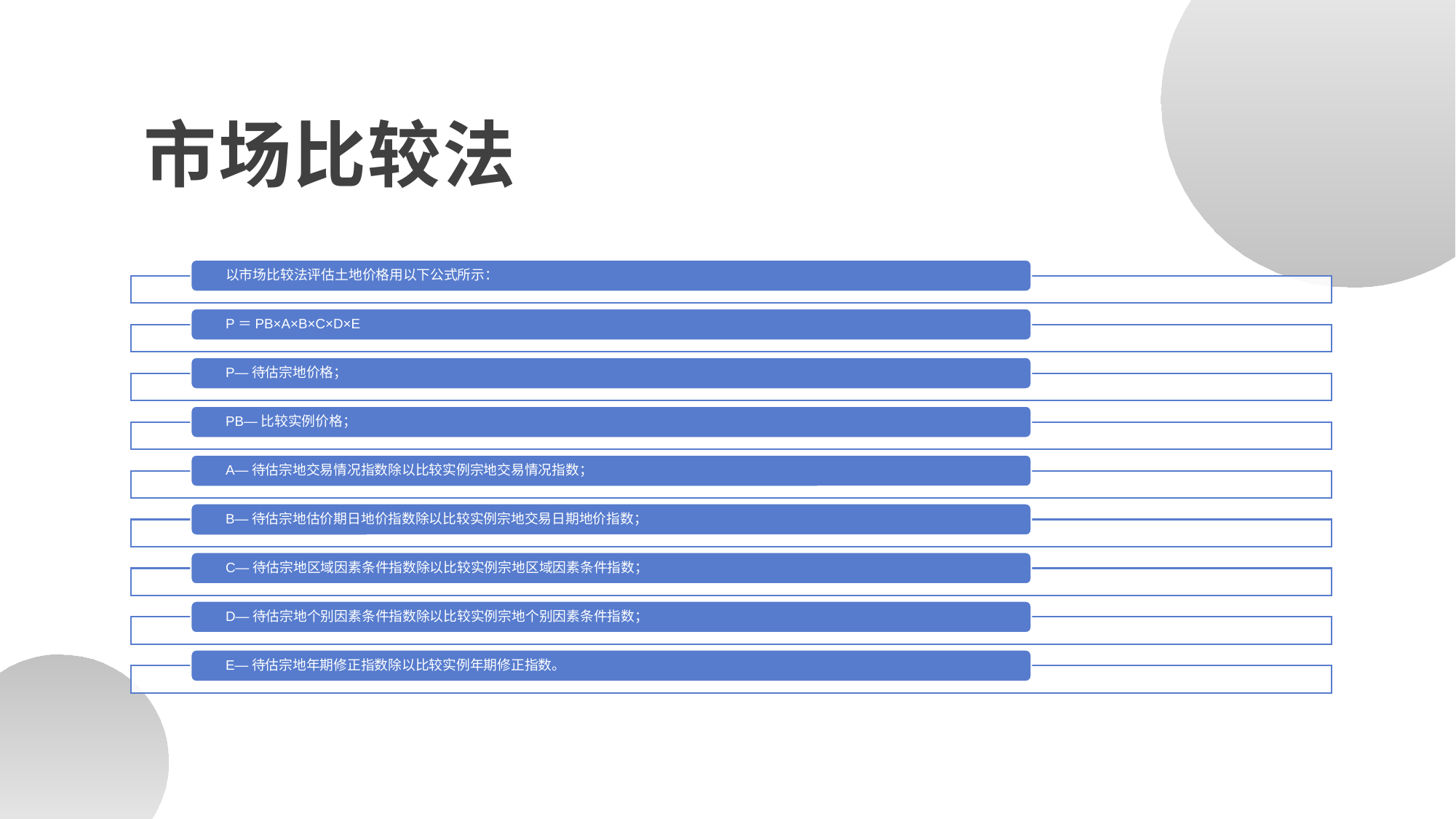

市场比较法
以市场比较法评估土地价格用以下公式所示：
P＝PB×A×B×C×D×E
P—待估宗地价格；
PB—比较实例价格；
A—待估宗地交易情况指数除以比较实例宗地交易情况指数；
B—待估宗地估价期日地价指数除以比较实例宗地交易日期地价指数；
C—待估宗地区域因素条件指数除以比较实例宗地区域因素条件指数；
D—待估宗地个别因素条件指数除以比较实例宗地个别因素条件指数；
E—待估宗地年期修正指数除以比较实例年期修正指数。